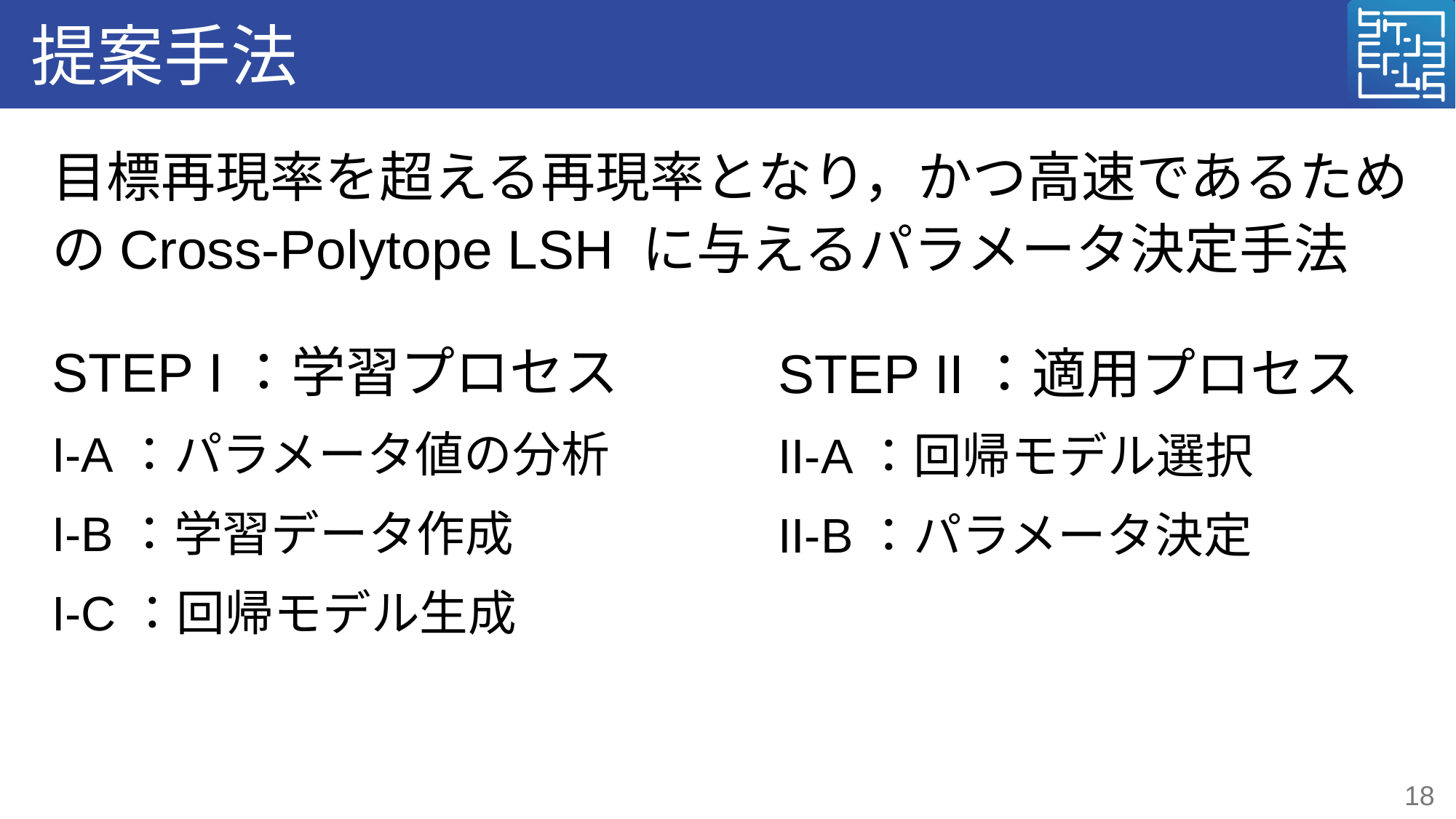

# 提案手法
目標再現率を超える再現率となり，かつ高速であるためのCross-Polytope LSH に与えるパラメータ決定手法
STEP I：学習プロセス
I-A：パラメータ値の分析
I-B：学習データ作成
I-C：回帰モデル生成

STEP II：適用プロセス
II-A：回帰モデル選択
II-B：パラメータ決定
18